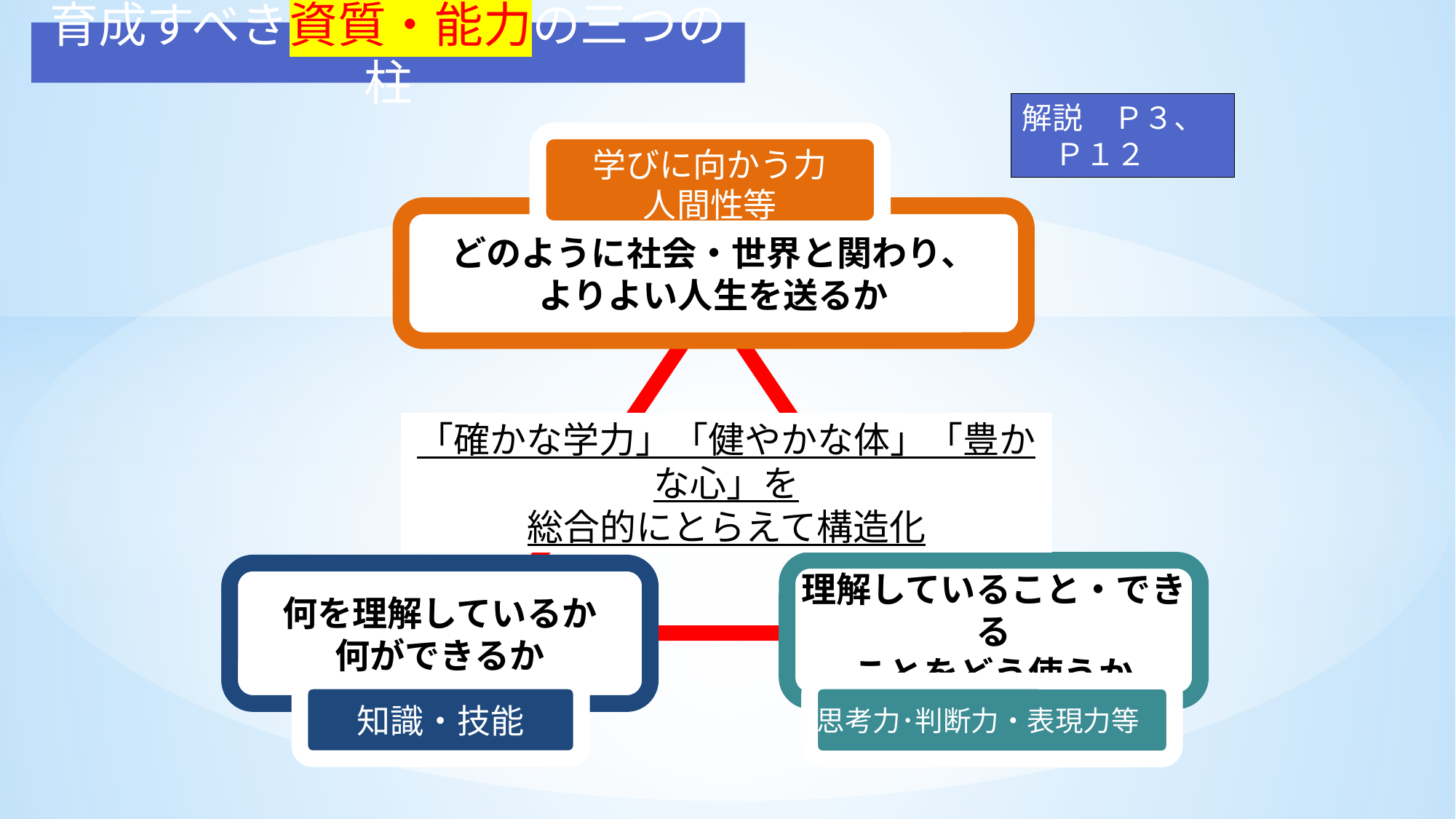

育成すべき資質・能力の三つの柱
解説　Ｐ３、Ｐ１２
学びに向かう力
人間性等
どのように社会・世界と関わり、
よりよい人生を送るか

「確かな学力」「健やかな体」「豊かな心」を
総合的にとらえて構造化
理解していること・できる
ことをどう使うか
何を理解しているか
何ができるか
知識・技能
思考力･判断力・表現力等